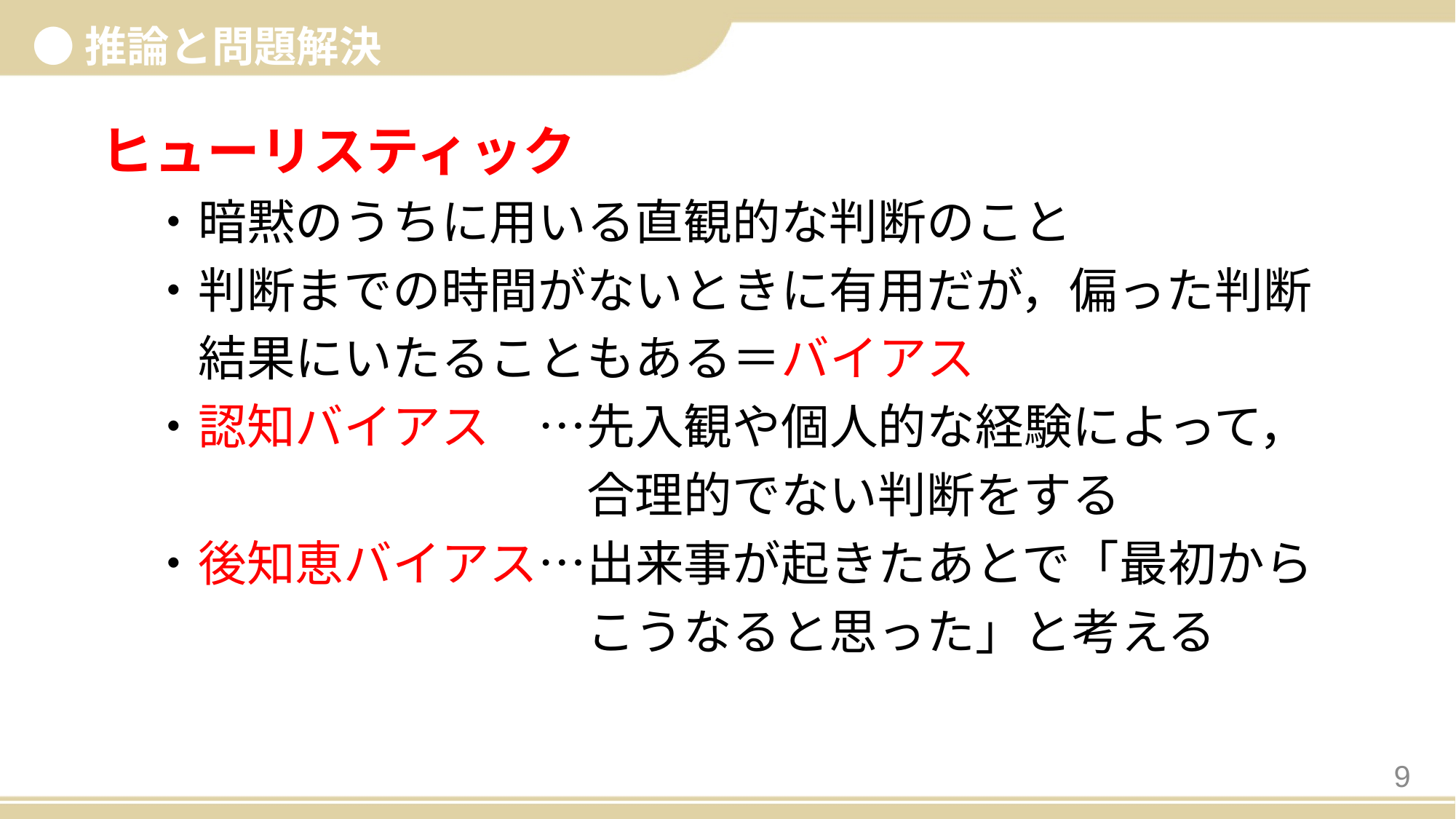

●推論と問題解決
ヒューリスティック
　・暗黙のうちに用いる直観的な判断のこと
　・判断までの時間がないときに有用だが，偏った判断
　　結果にいたることもある＝バイアス
　・認知バイアス　…先入観や個人的な経験によって，
　　　　　　　　　　合理的でない判断をする
　・後知恵バイアス…出来事が起きたあとで「最初から
　　　　　　　　　　こうなると思った」と考える